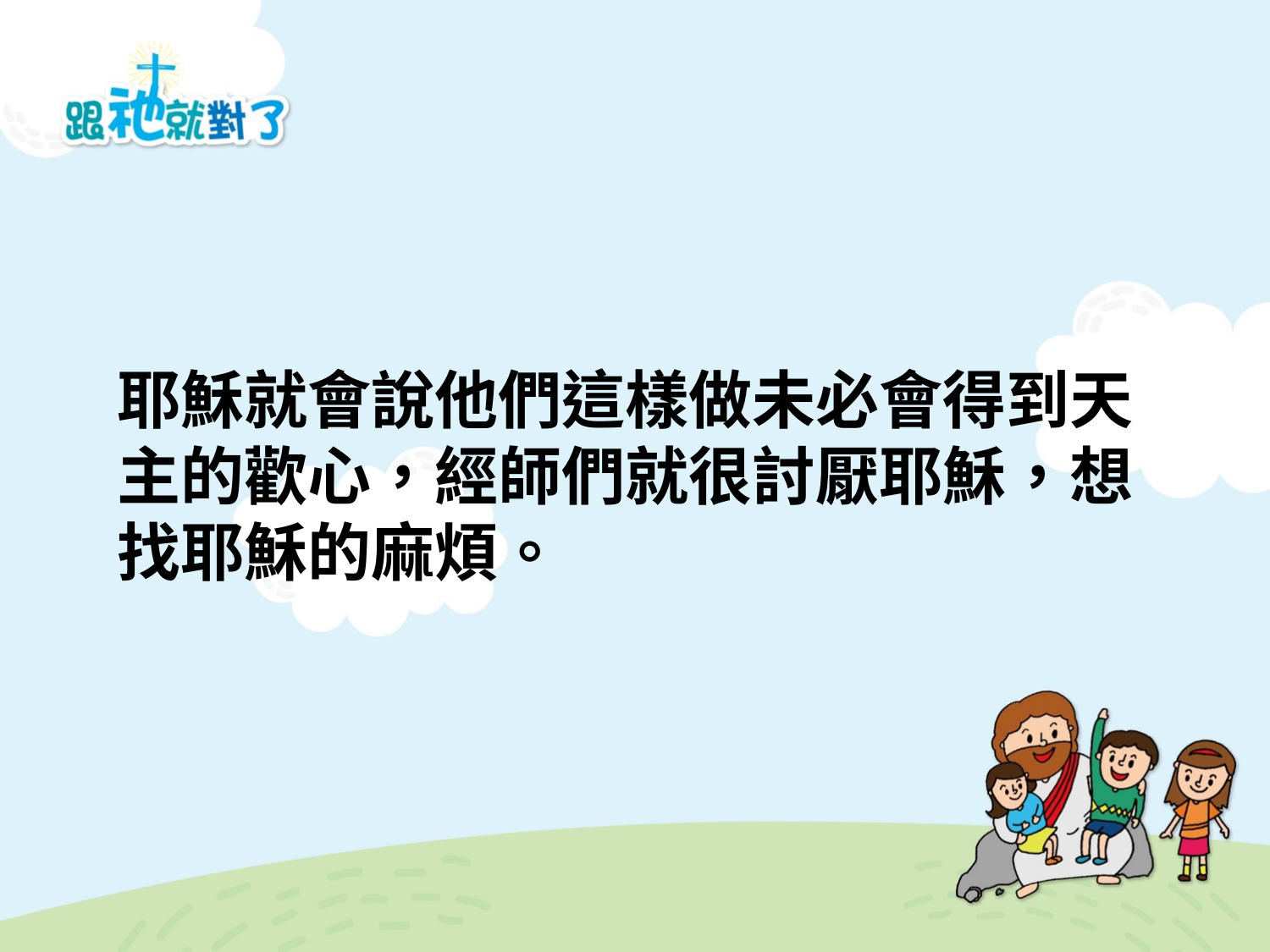

耶穌就會說他們這樣做未必會得到天主的歡心，經師們就很討厭耶穌，想找耶穌的麻煩。